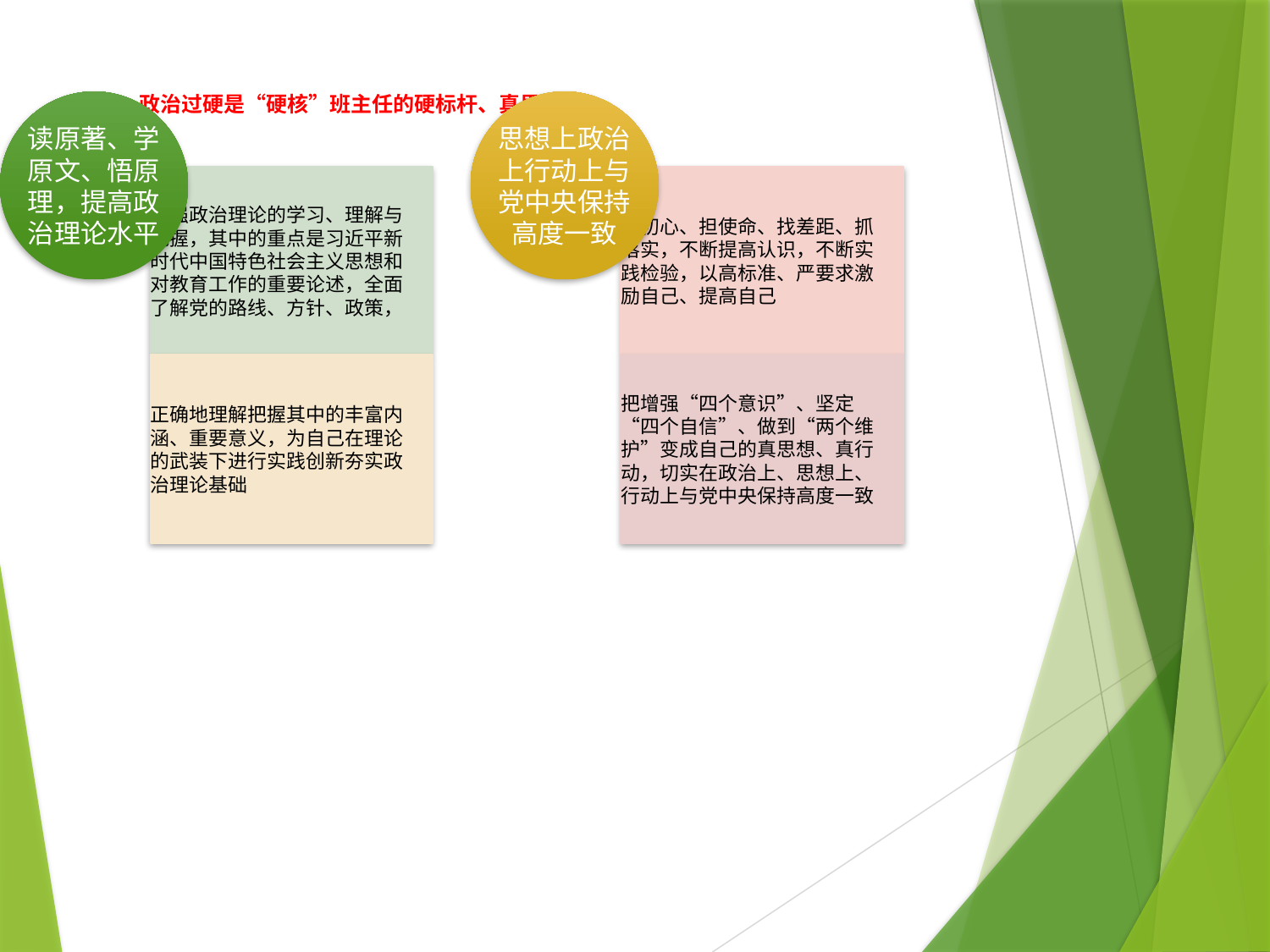

# 一、政治过硬是“硬核”班主任的硬标杆、真思想
加强政治理论的学习、理解与把握，其中的重点是习近平新时代中国特色社会主义思想和对教育工作的重要论述，全面了解党的路线、方针、政策，
正确地理解把握其中的丰富内涵、重要意义，为自己在理论的武装下进行实践创新夯实政治理论基础
读原著、学原文、悟原理，提高政治理论水平
守初心、担使命、找差距、抓落实，不断提高认识，不断实践检验，以高标准、严要求激励自己、提高自己
把增强“四个意识”、坚定“四个自信”、做到“两个维护”变成自己的真思想、真行动，切实在政治上、思想上、行动上与党中央保持高度一致
思想上政治上行动上与党中央保持高度一致